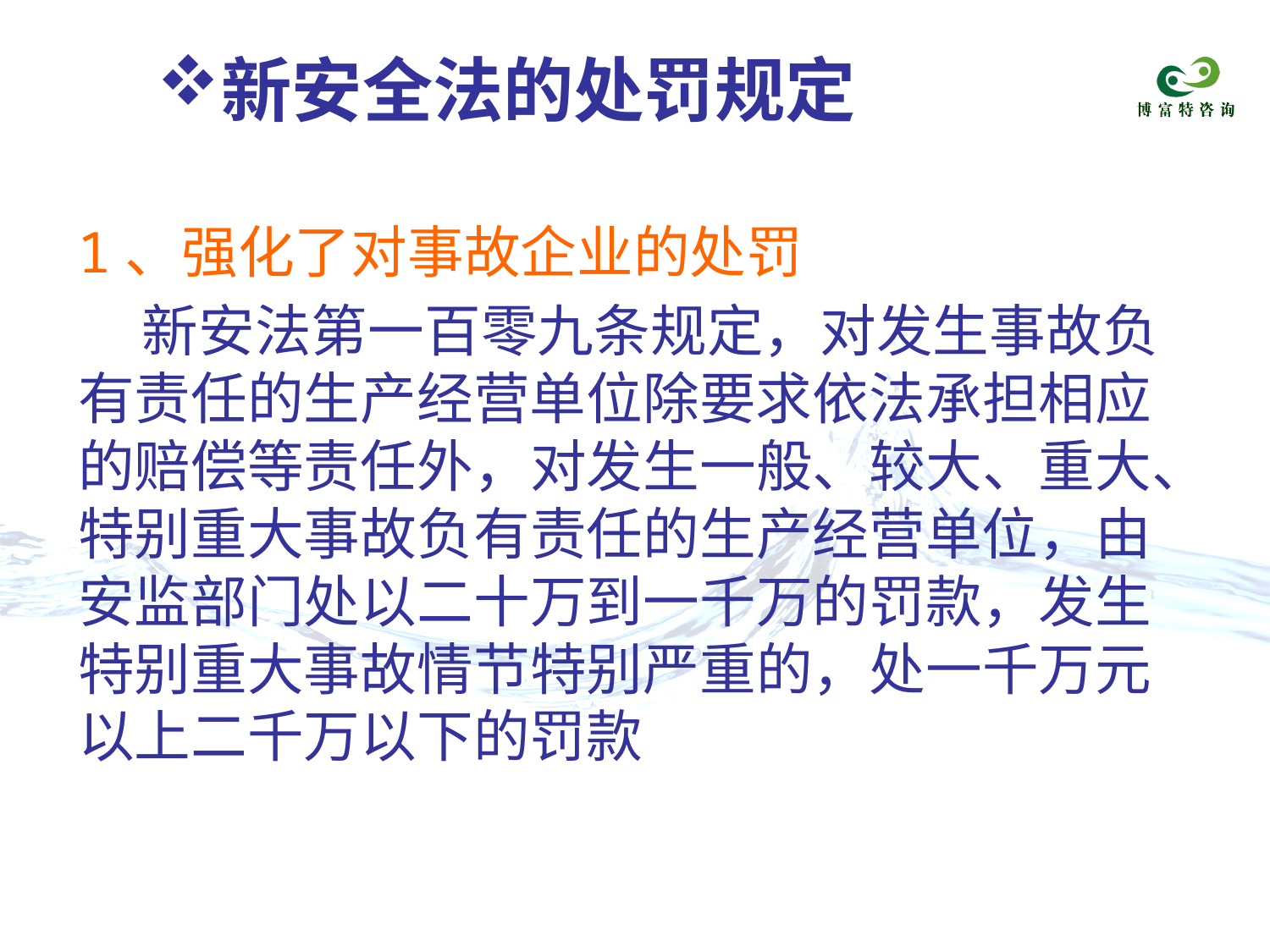

新安全法的处罚规定

1、强化了对事故企业的处罚
    新安法第一百零九条规定，对发生事故负有责任的生产经营单位除要求依法承担相应的赔偿等责任外，对发生一般、较大、重大、特别重大事故负有责任的生产经营单位，由安监部门处以二十万到一千万的罚款，发生特别重大事故情节特别严重的，处一千万元以上二千万以下的罚款